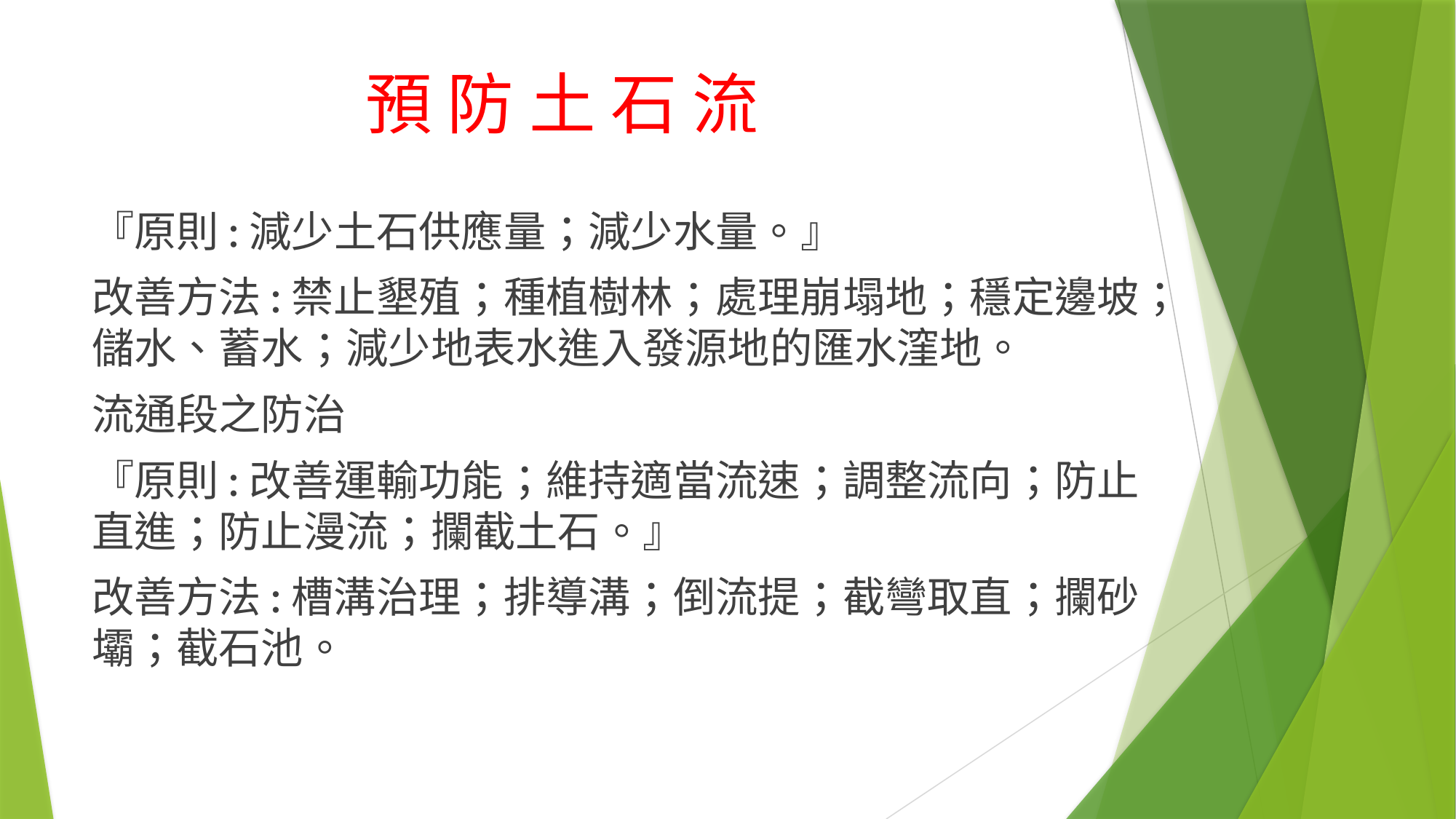

# 預 防 土 石 流
『原則:減少土石供應量；減少水量。』
改善方法:禁止墾殖；種植樹林；處理崩塌地；穩定邊坡；儲水、蓄水；減少地表水進入發源地的匯水漥地。
流通段之防治
『原則:改善運輸功能；維持適當流速；調整流向；防止直進；防止漫流；攔截土石。』
改善方法:槽溝治理；排導溝；倒流提；截彎取直；攔砂壩；截石池。